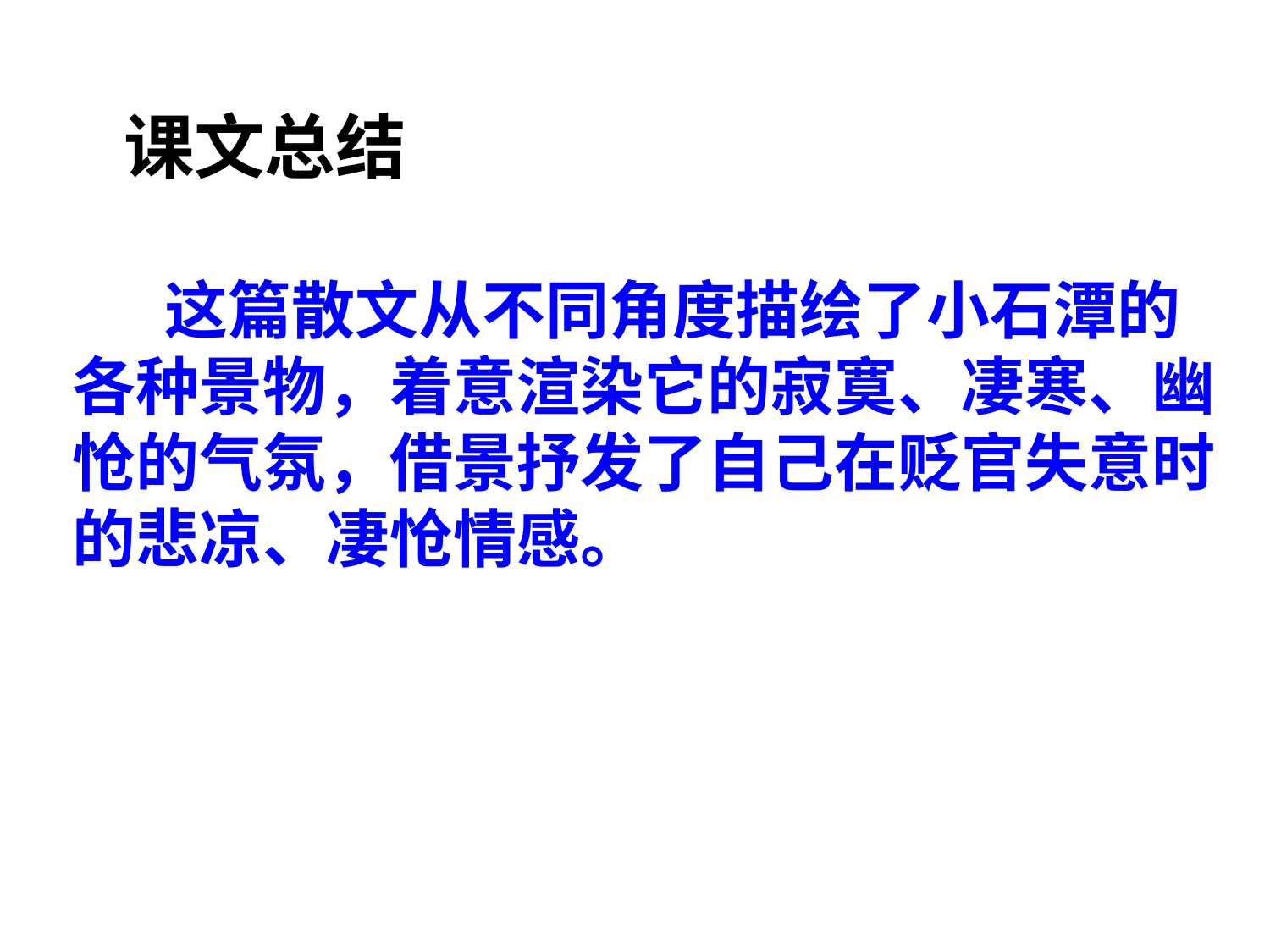

课文总结
　  这篇散文从不同角度描绘了小石潭的各种景物，着意渲染它的寂寞、凄寒、幽怆的气氛，借景抒发了自己在贬官失意时的悲凉、凄怆情感。